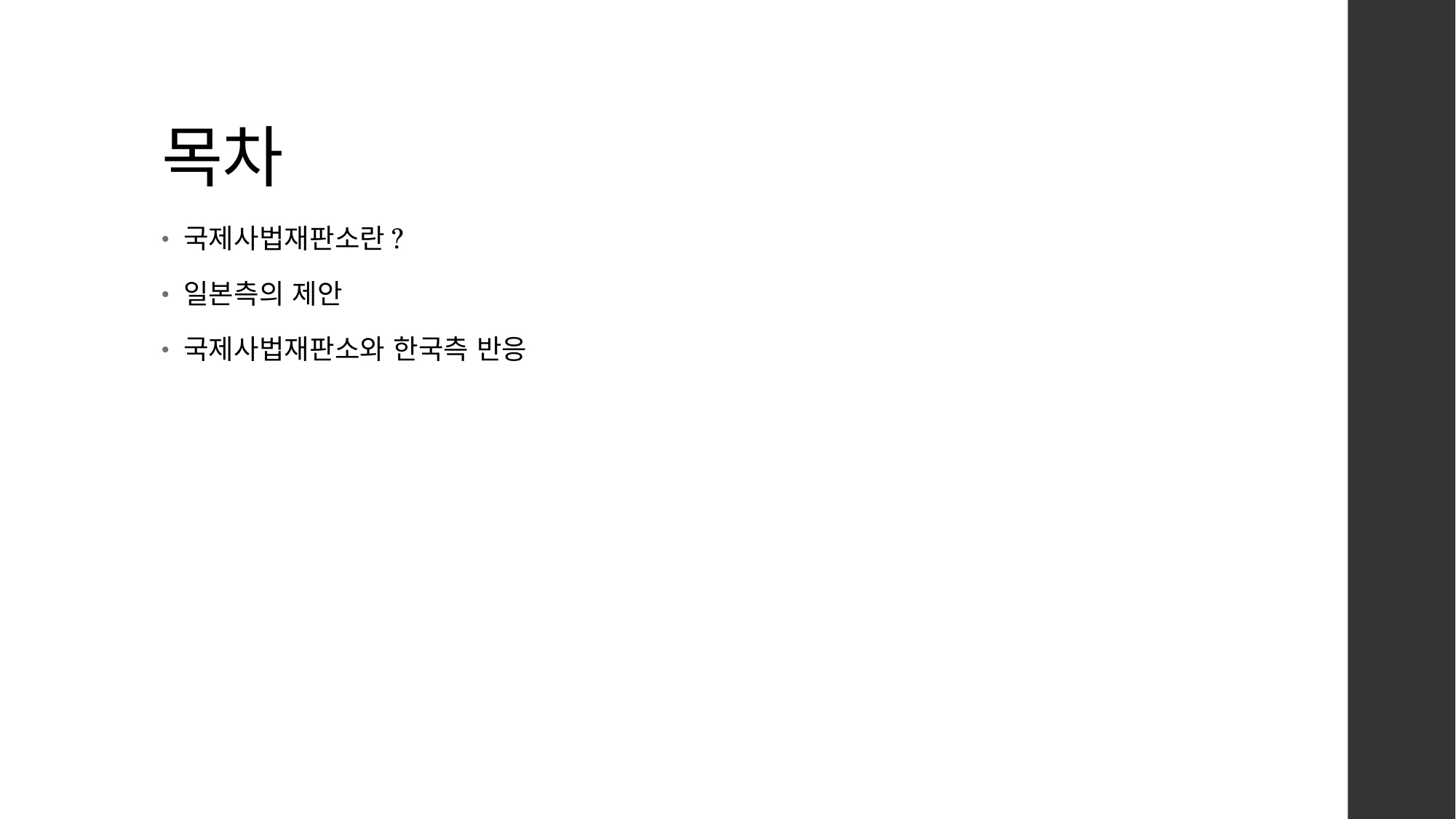

# 목차
국제사법재판소란?
일본측의 제안
국제사법재판소와 한국측 반응